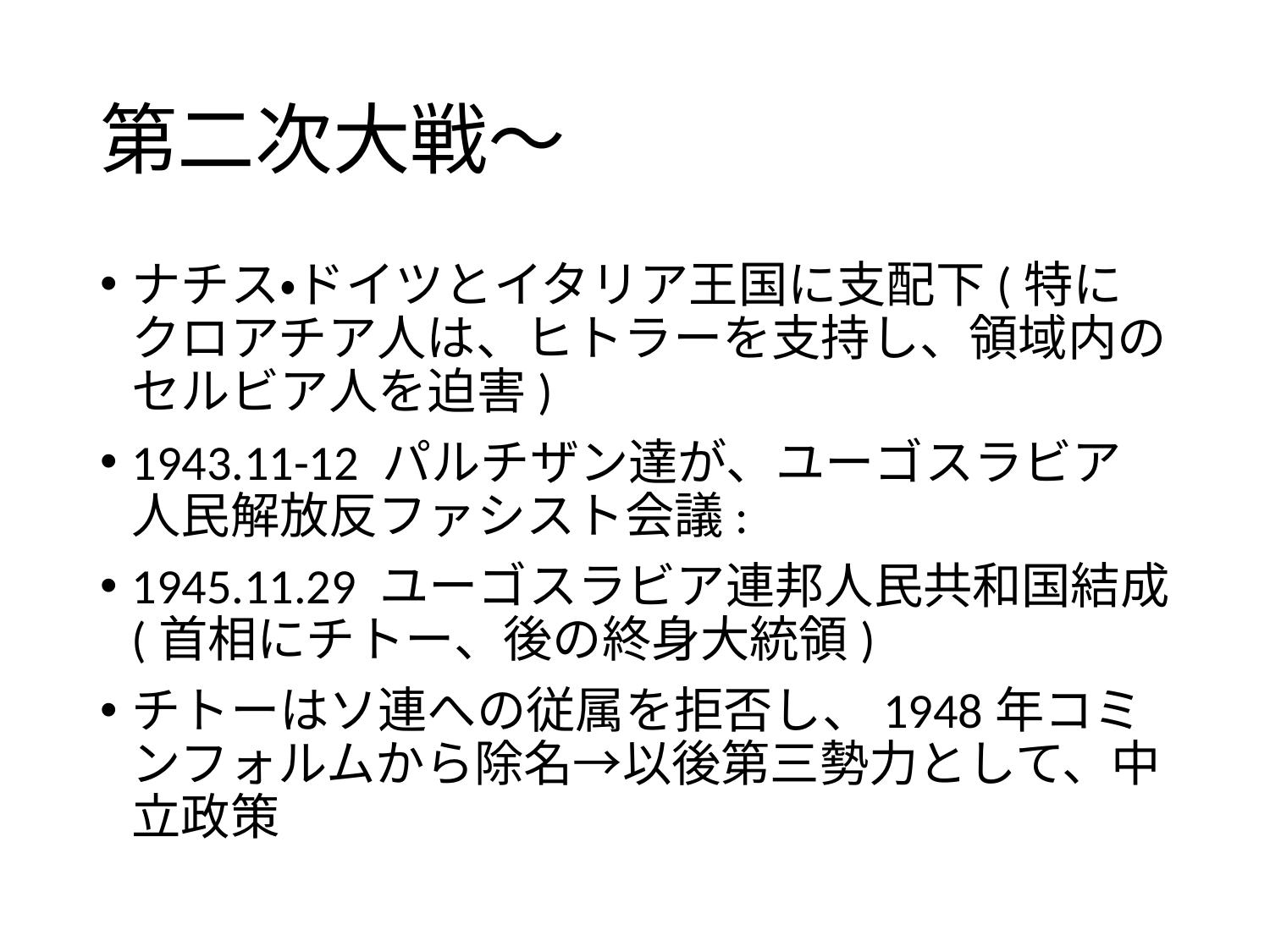

# 第二次大戦～
ナチス・ドイツとイタリア王国に支配下(特にクロアチア人は、ヒトラーを支持し、領域内のセルビア人を迫害)
1943.11-12 パルチザン達が、ユーゴスラビア人民解放反ファシスト会議:
1945.11.29 ユーゴスラビア連邦人民共和国結成(首相にチトー、後の終身大統領)
チトーはソ連への従属を拒否し、1948年コミンフォルムから除名→以後第三勢力として、中立政策